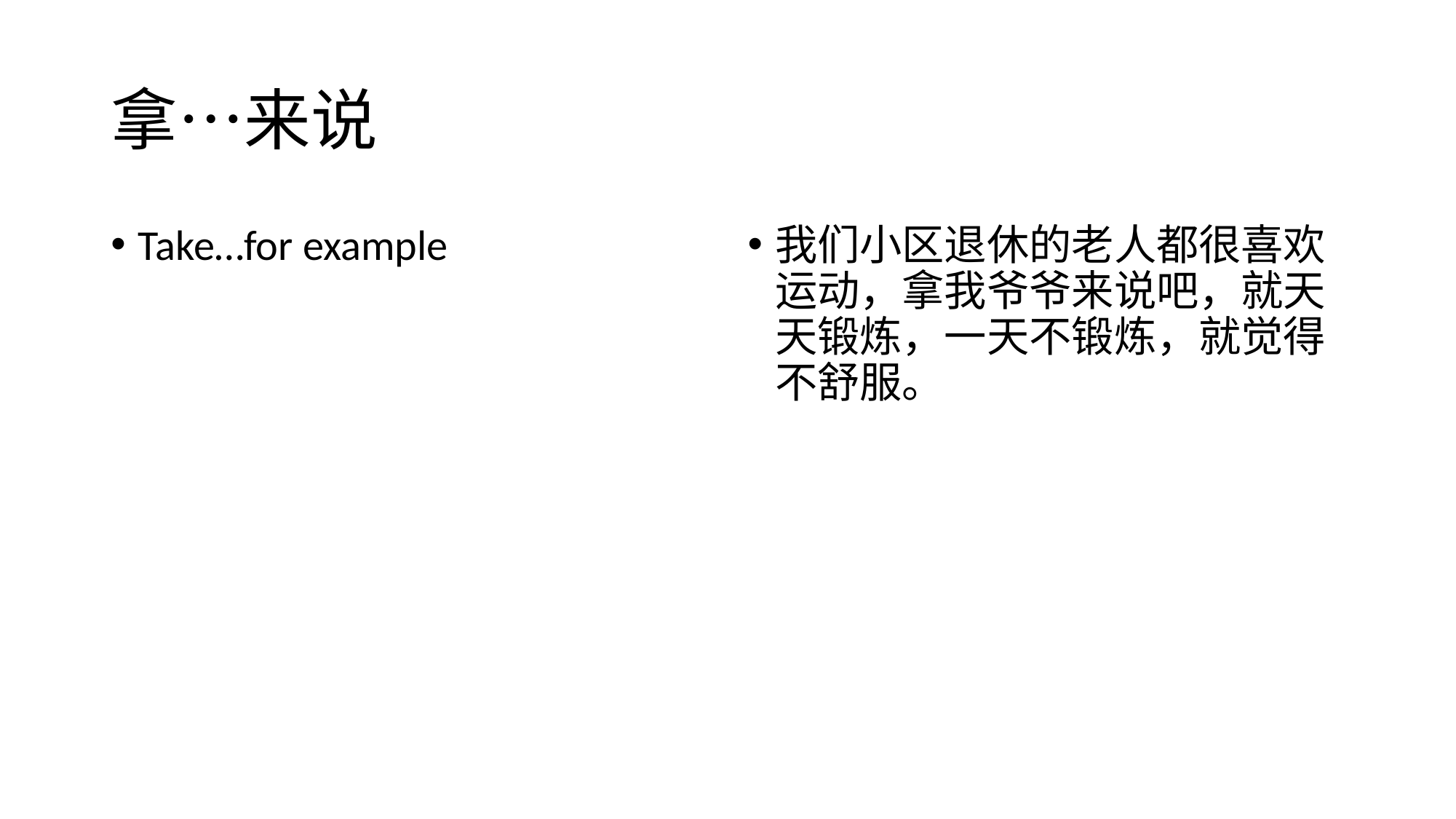

# 拿…来说
Take…for example
我们小区退休的老人都很喜欢运动，拿我爷爷来说吧，就天天锻炼，一天不锻炼，就觉得不舒服。